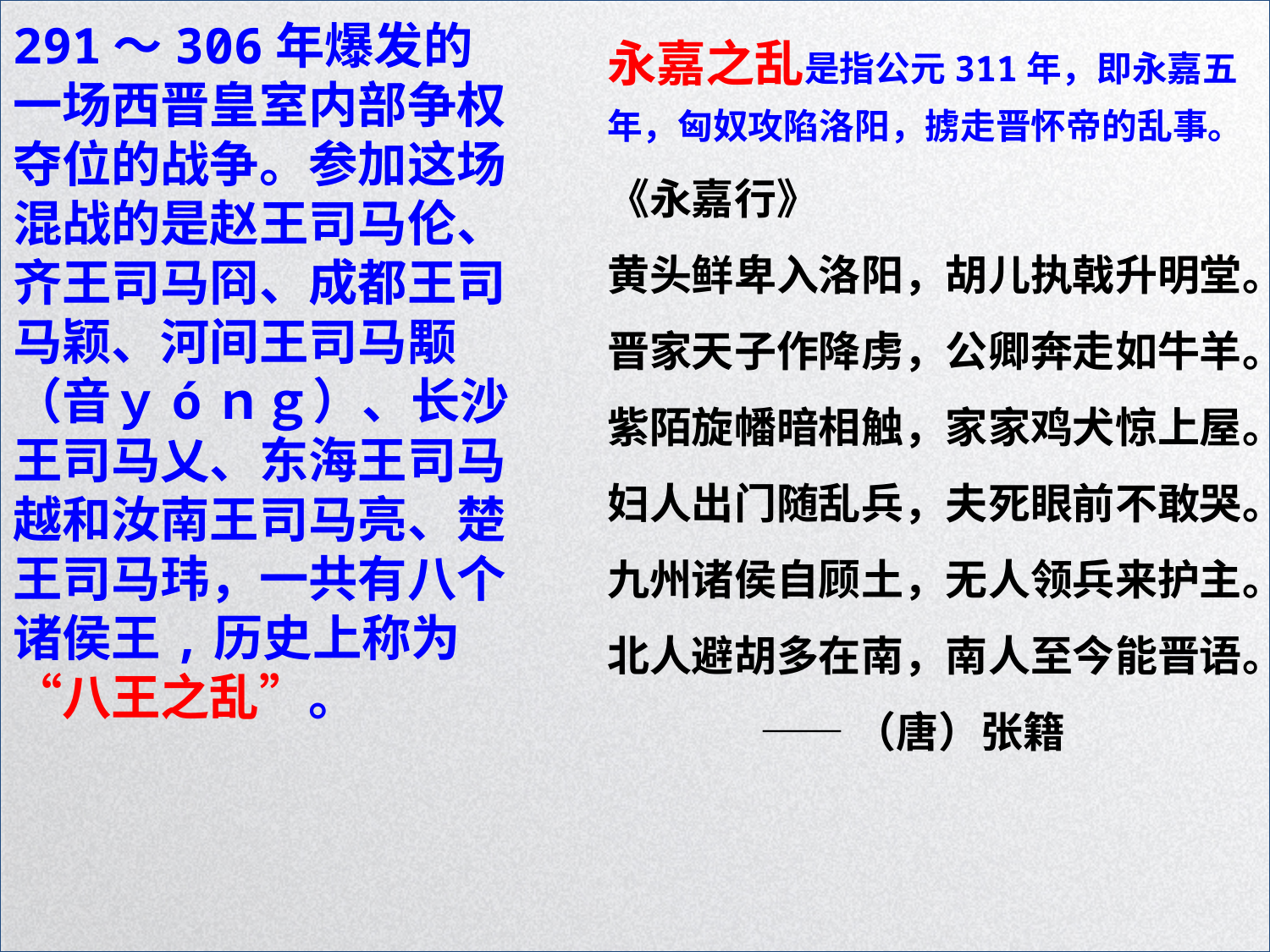

291～306年爆发的一场西晋皇室内部争权夺位的战争。参加这场混战的是赵王司马伦、齐王司马冏、成都王司马颖、河间王司马颙（音ｙóｎｇ）、长沙王司马乂、东海王司马越和汝南王司马亮、楚王司马玮，一共有八个诸侯王,历史上称为“八王之乱”。
永嘉之乱是指公元311年，即永嘉五年，匈奴攻陷洛阳，掳走晋怀帝的乱事。
《永嘉行》
黄头鲜卑入洛阳，胡儿执戟升明堂。
晋家天子作降虏，公卿奔走如牛羊。
紫陌旋幡暗相触，家家鸡犬惊上屋。
妇人出门随乱兵，夫死眼前不敢哭。
九州诸侯自顾土，无人领兵来护主。
北人避胡多在南，南人至今能晋语。
                ——（唐）张籍